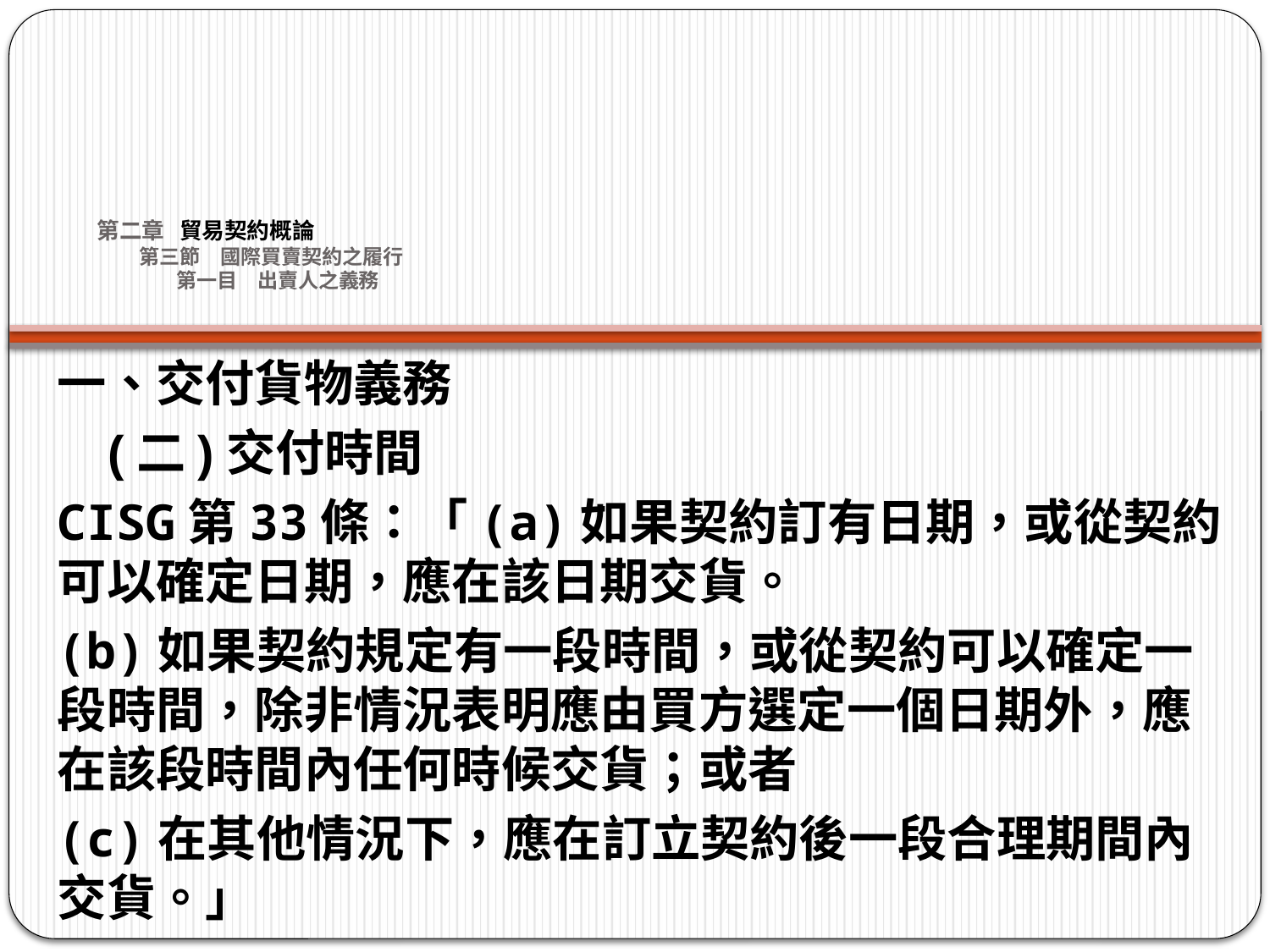

# 第二章   貿易契約概論 第三節　國際買賣契約之履行 第一目　出賣人之義務
一、交付貨物義務
    (二)交付時間
CISG第33條：「(a)如果契約訂有日期，或從契約可以確定日期，應在該日期交貨。
(b)如果契約規定有一段時間，或從契約可以確定一段時間，除非情況表明應由買方選定一個日期外，應在該段時間內任何時候交貨；或者
(c)在其他情況下，應在訂立契約後一段合理期間內交貨。」